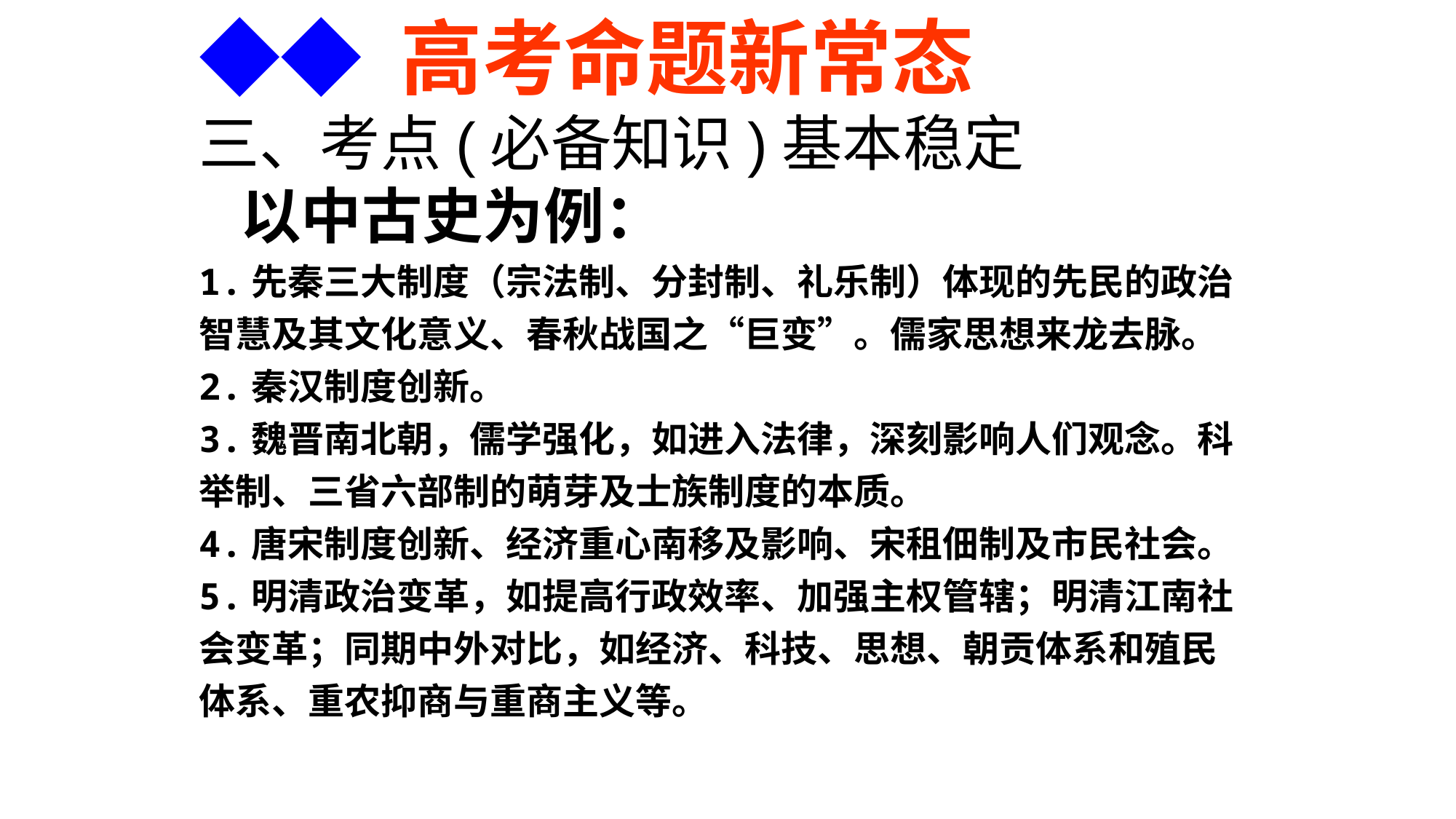

◆◆ 高考命题新常态
三、考点(必备知识)基本稳定
  以中古史为例：
1.先秦三大制度（宗法制、分封制、礼乐制）体现的先民的政治智慧及其文化意义、春秋战国之“巨变”。儒家思想来龙去脉。
2.秦汉制度创新。
3.魏晋南北朝，儒学强化，如进入法律，深刻影响人们观念。科举制、三省六部制的萌芽及士族制度的本质。
4.唐宋制度创新、经济重心南移及影响、宋租佃制及市民社会。
5.明清政治变革，如提高行政效率、加强主权管辖；明清江南社会变革；同期中外对比，如经济、科技、思想、朝贡体系和殖民体系、重农抑商与重商主义等。